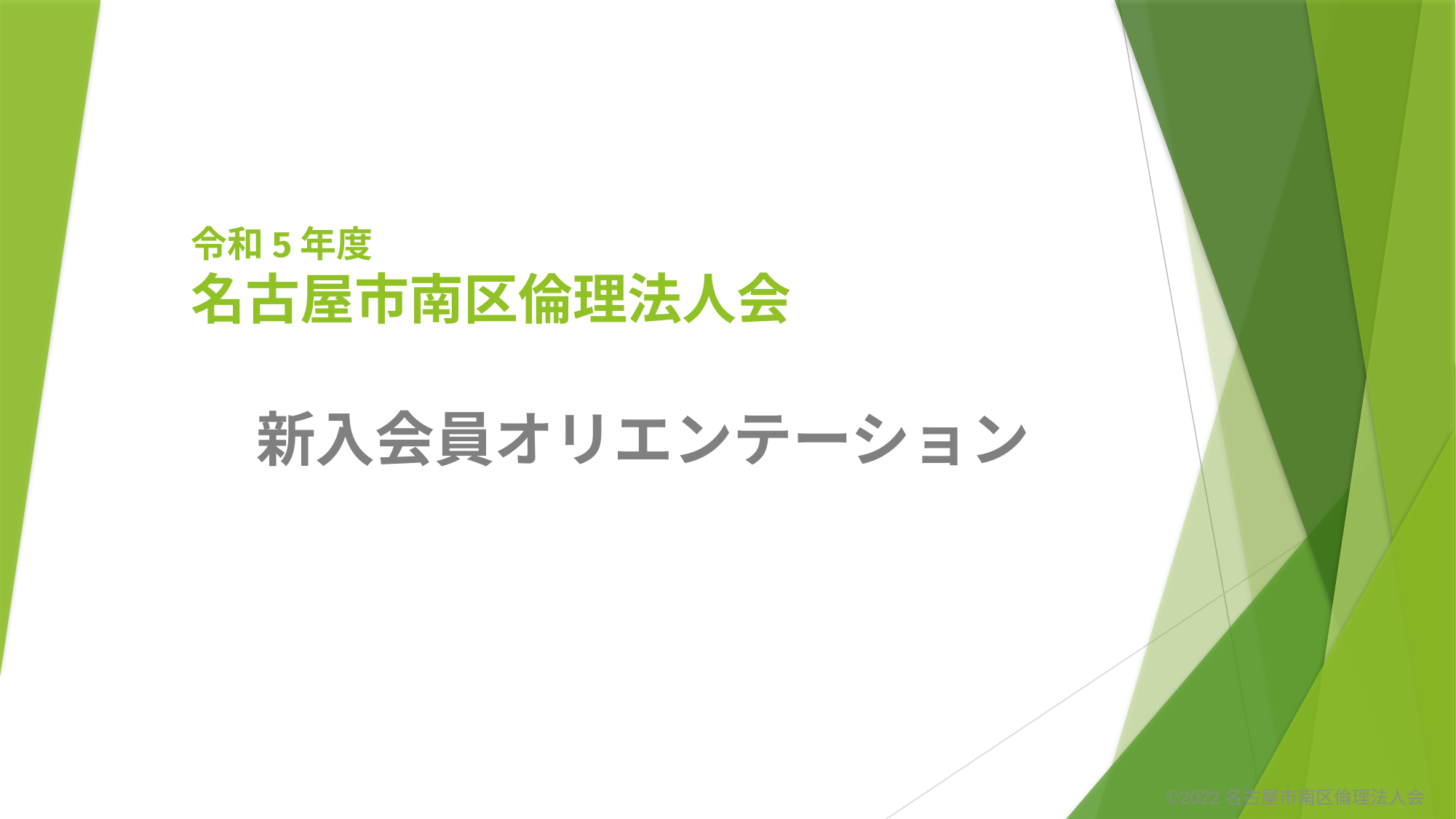

# 令和5年度 名古屋市南区倫理法人会
新入会員オリエンテーション
©2022名古屋市南区倫理法人会